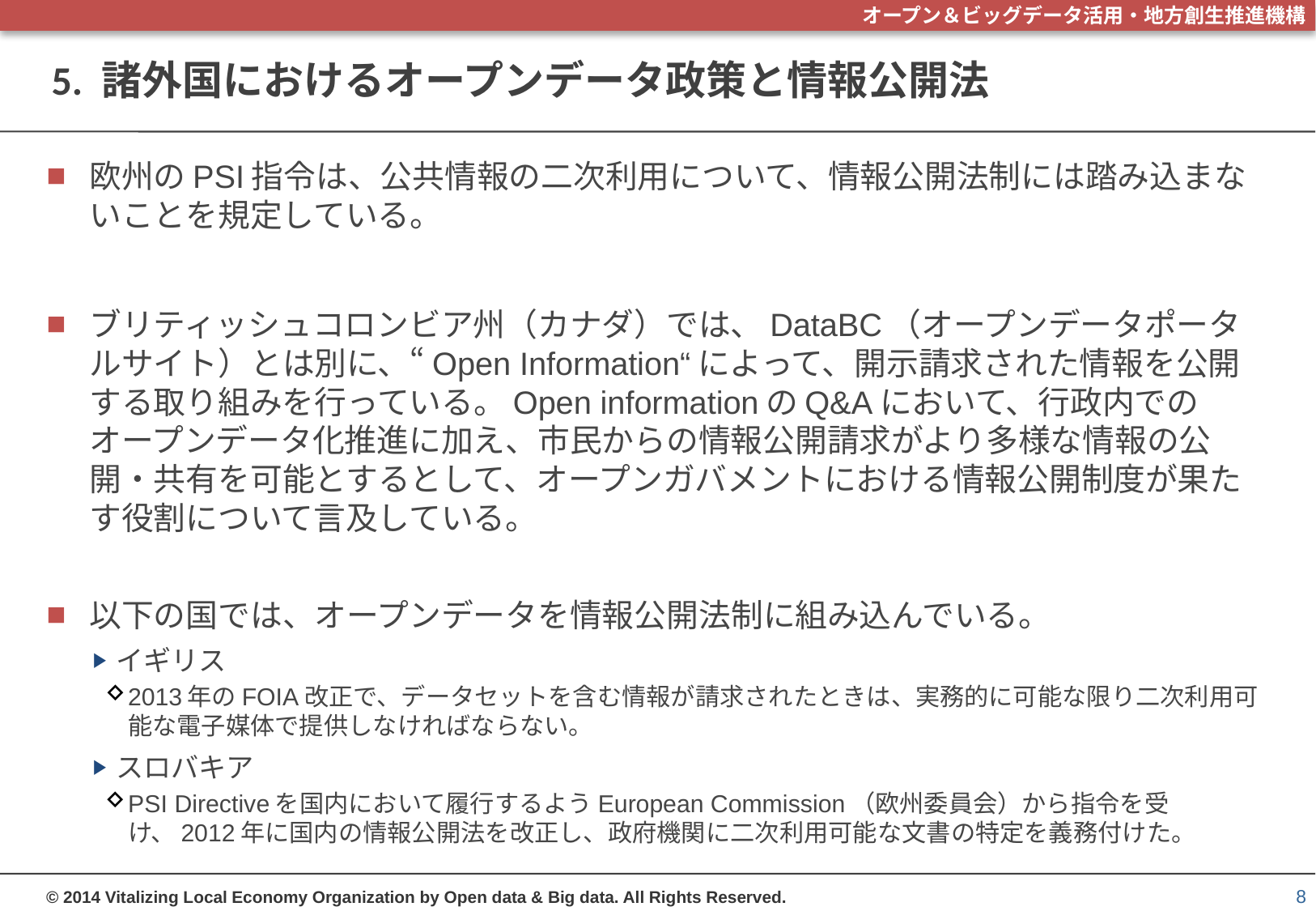

# 5. 諸外国におけるオープンデータ政策と情報公開法
欧州のPSI指令は、公共情報の二次利用について、情報公開法制には踏み込まないことを規定している。

ブリティッシュコロンビア州（カナダ）では、DataBC（オープンデータポータルサイト）とは別に、“Open Information“によって、開示請求された情報を公開する取り組みを行っている。Open informationのQ&Aにおいて、行政内でのオープンデータ化推進に加え、市民からの情報公開請求がより多様な情報の公開・共有を可能とするとして、オープンガバメントにおける情報公開制度が果たす役割について言及している。

以下の国では、オープンデータを情報公開法制に組み込んでいる。
イギリス
2013年のFOIA改正で、データセットを含む情報が請求されたときは、実務的に可能な限り二次利用可能な電子媒体で提供しなければならない。
スロバキア
PSI Directiveを国内において履行するようEuropean Commission（欧州委員会）から指令を受け、2012年に国内の情報公開法を改正し、政府機関に二次利用可能な文書の特定を義務付けた。

8